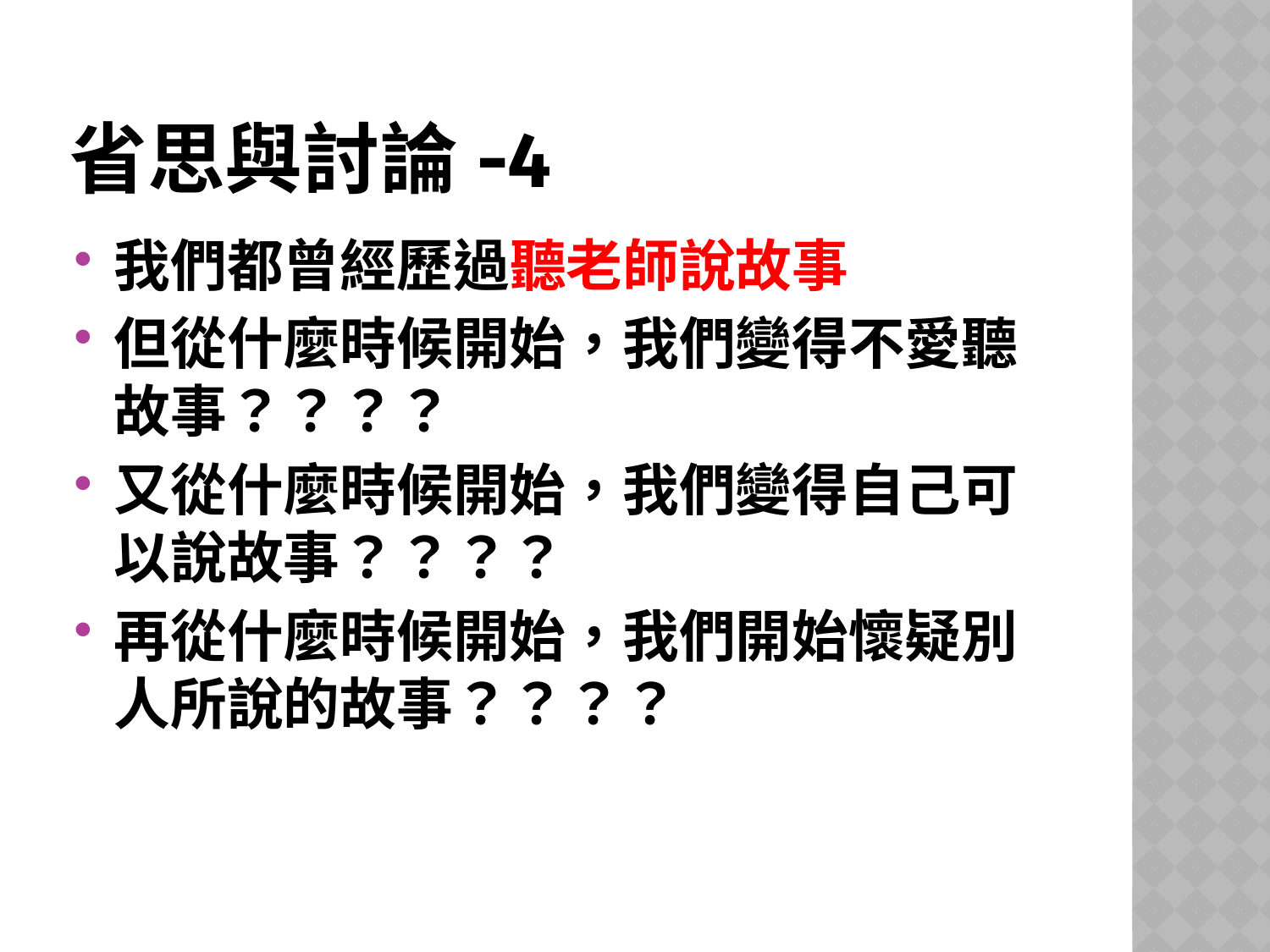

# 省思與討論-4
我們都曾經歷過聽老師說故事
但從什麼時候開始，我們變得不愛聽故事？？？？
又從什麼時候開始，我們變得自己可以說故事？？？？
再從什麼時候開始，我們開始懷疑別人所說的故事？？？？